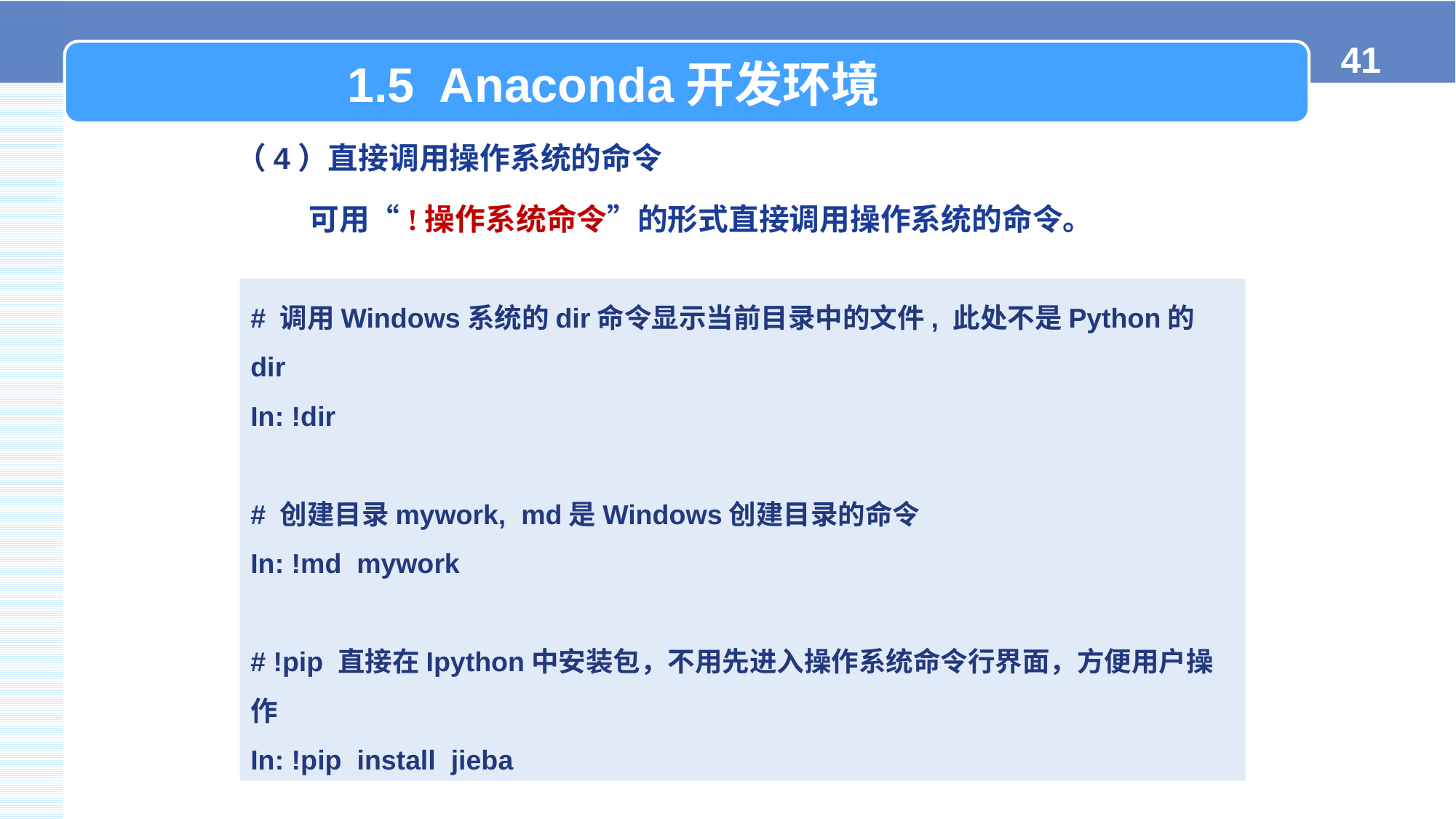

1.5  Anaconda开发环境
（4）直接调用操作系统的命令
可用“!操作系统命令”的形式直接调用操作系统的命令。
# 调用Windows系统的dir命令显示当前目录中的文件, 此处不是Python的dir
In: !dir

# 创建目录mywork,  md是Windows创建目录的命令
In: !md  mywork

# !pip 直接在Ipython中安装包，不用先进入操作系统命令行界面，方便用户操作
In: !pip  install  jieba